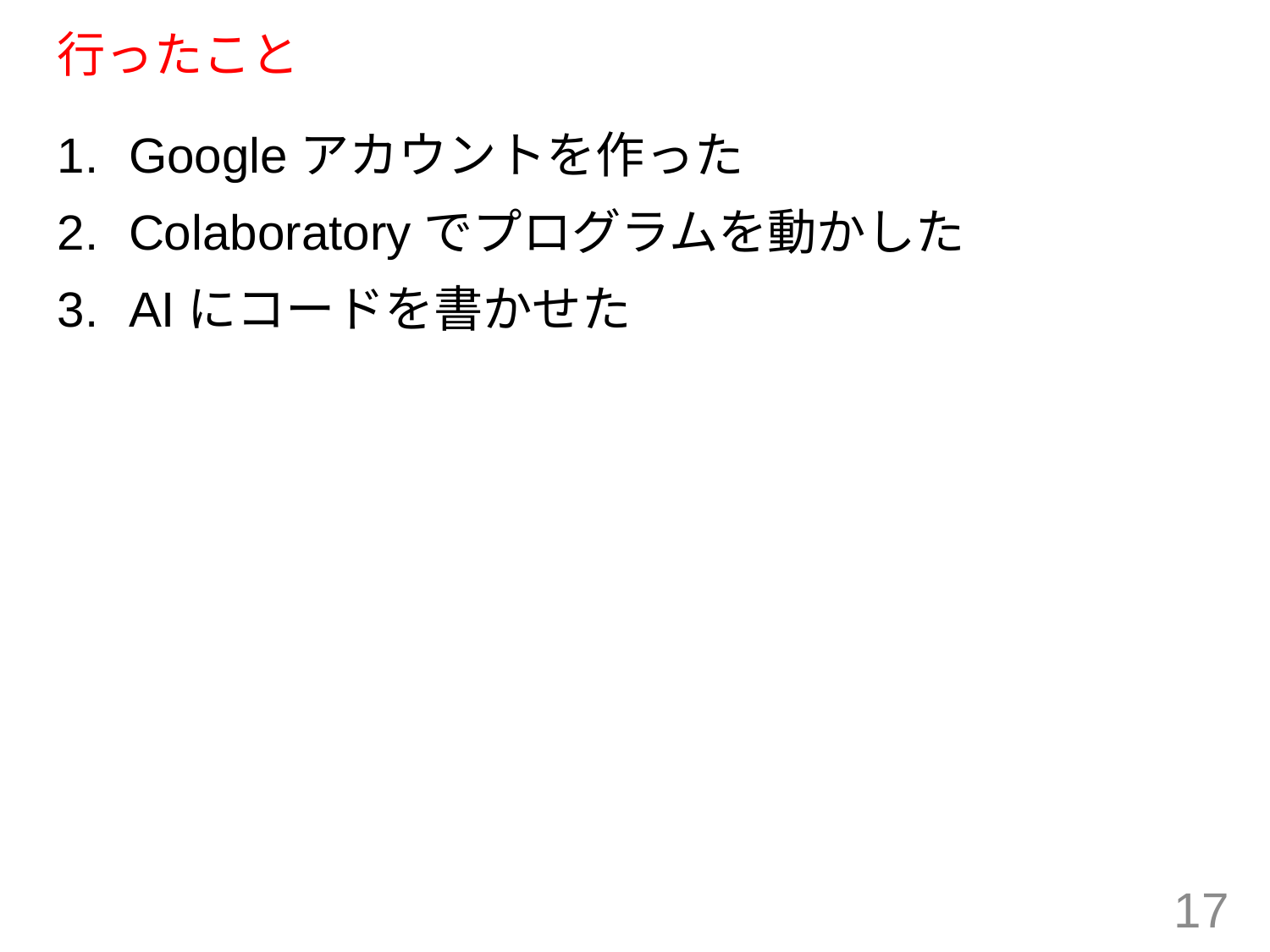

# 行ったこと
Googleアカウントを作った
Colaboratoryでプログラムを動かした
AIにコードを書かせた
17